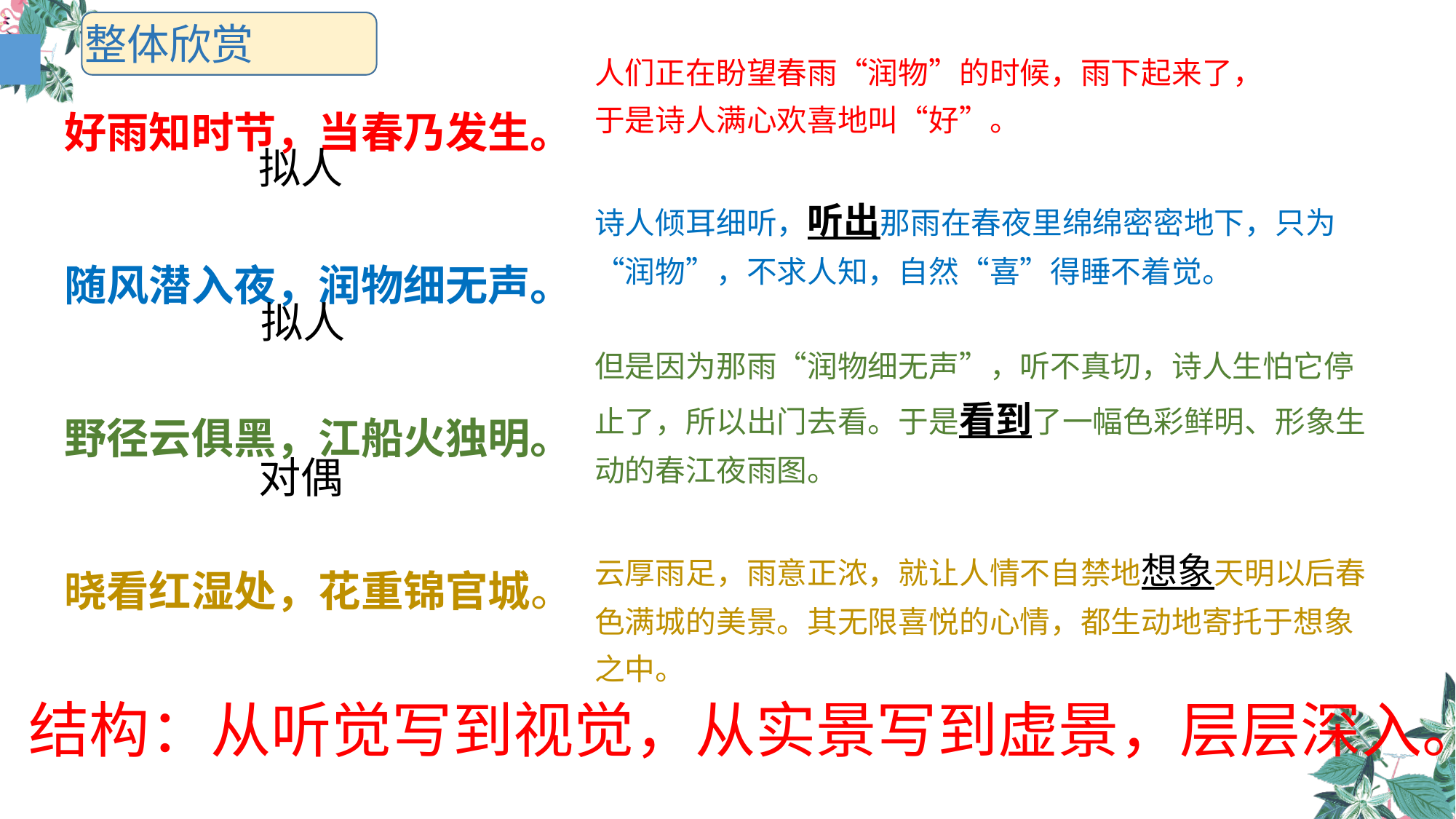

整体欣赏

人们正在盼望春雨“润物”的时候，雨下起来了，
于是诗人满心欢喜地叫“好”。

诗人倾耳细听，听出那雨在春夜里绵绵密密地下，只为“润物”，不求人知，自然“喜”得睡不着觉。

但是因为那雨“润物细无声”，听不真切，诗人生怕它停止了，所以出门去看。于是看到了一幅色彩鲜明、形象生动的春江夜雨图。

云厚雨足，雨意正浓，就让人情不自禁地想象天明以后春色满城的美景。其无限喜悦的心情，都生动地寄托于想象之中。
好雨知时节，当春乃发生。

随风潜入夜，润物细无声。

野径云俱黑，江船火独明。

晓看红湿处，花重锦官城。

拟人
拟人
对偶

结构：从听觉写到视觉，从实景写到虚景，层层深入。